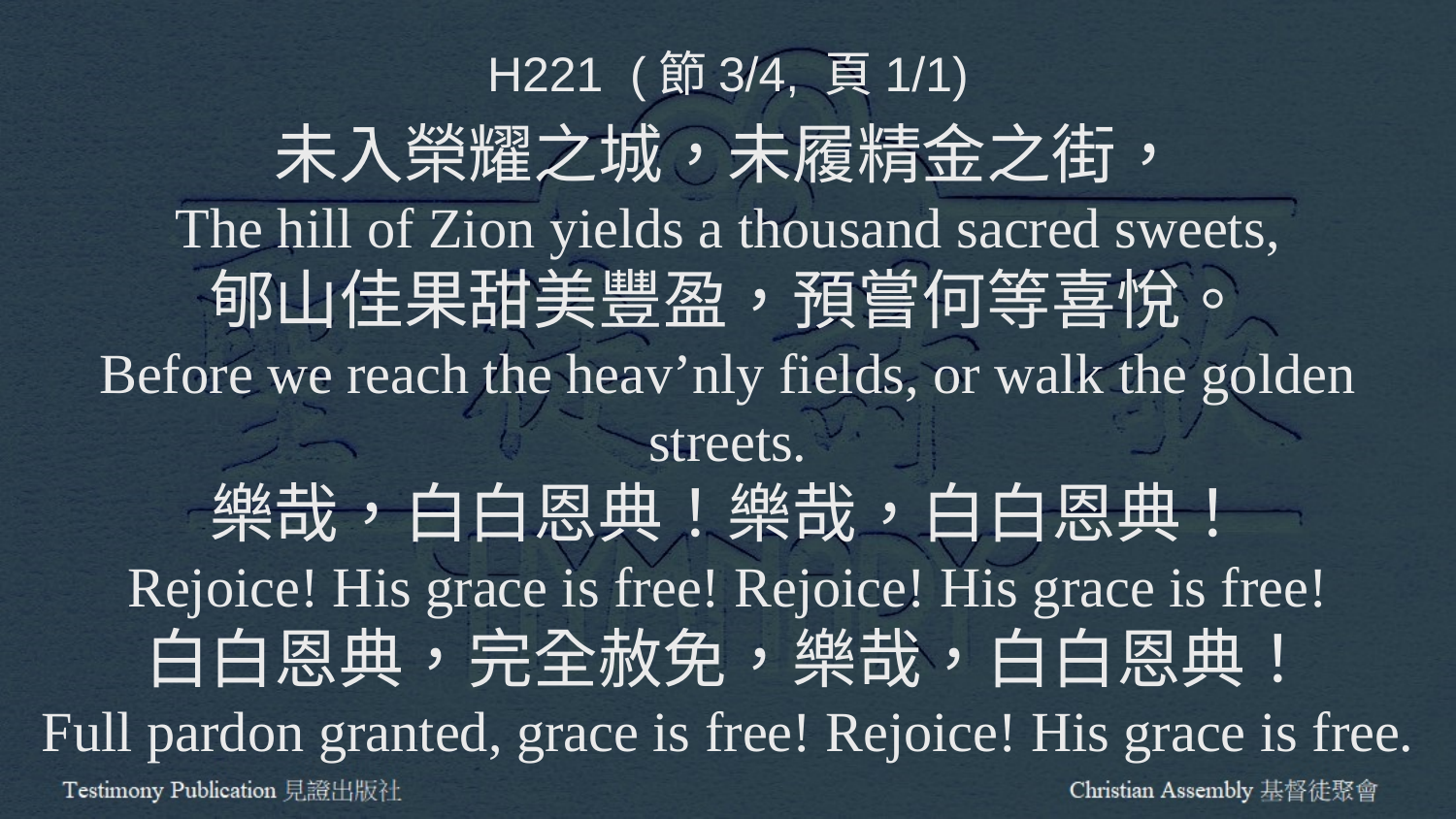

H221  (節3/4, 頁1/1)
未入榮耀之城，未履精金之街，
The hill of Zion yields a thousand sacred sweets,
郇山佳果甜美豐盈，預嘗何等喜悅。
Before we reach the heav’nly fields, or walk the golden streets.
樂哉，白白恩典！樂哉，白白恩典！
Rejoice! His grace is free! Rejoice! His grace is free!
白白恩典，完全赦免，樂哉，白白恩典！
Full pardon granted, grace is free! Rejoice! His grace is free.